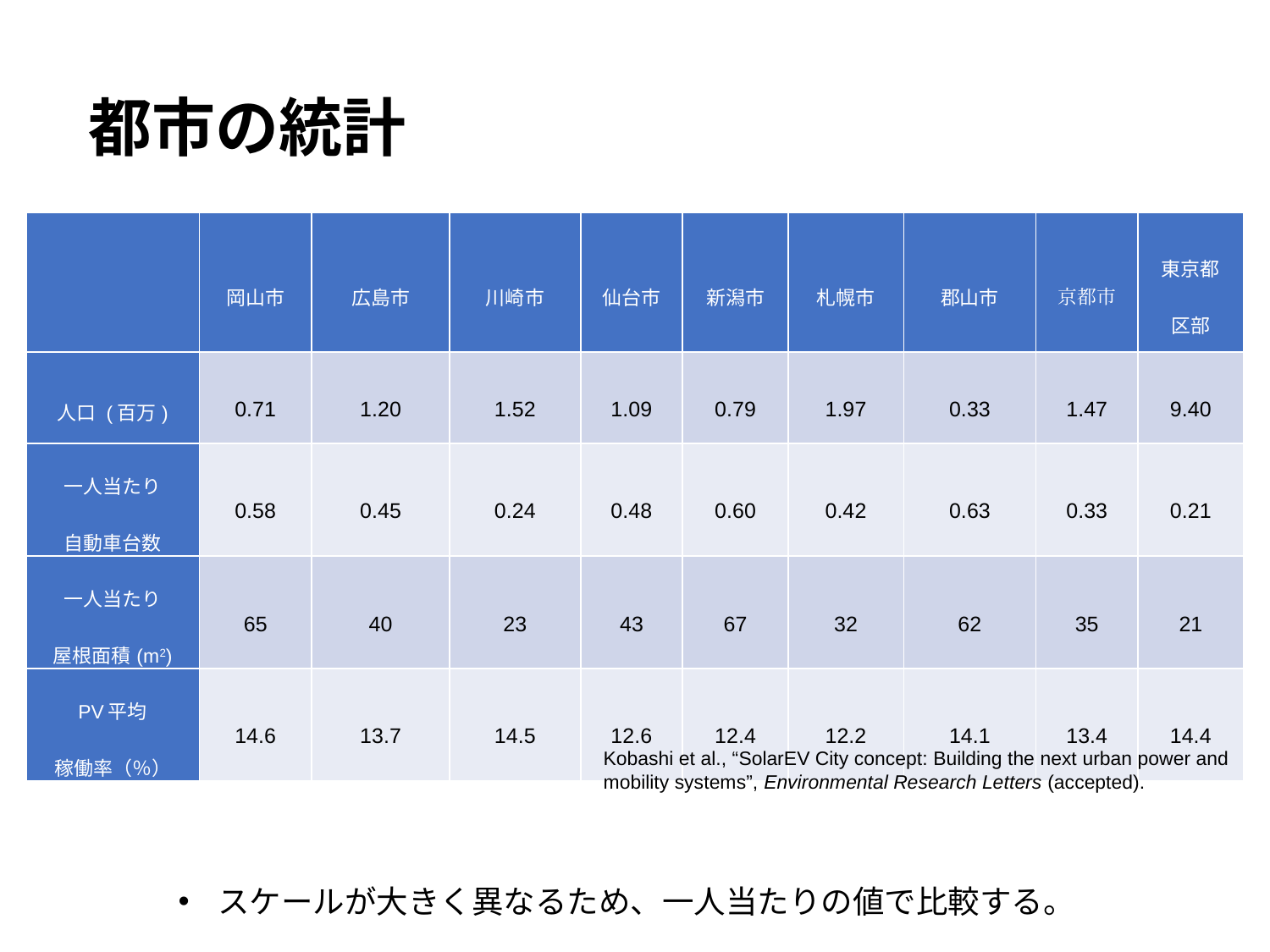

# 都市の統計
|  | 岡山市 | 広島市 | 川崎市 | 仙台市 | 新潟市 | 札幌市 | 郡山市 | 京都市 | 東京都 区部 |
| --- | --- | --- | --- | --- | --- | --- | --- | --- | --- |
| 人口 (百万) | 0.71 | 1.20 | 1.52 | 1.09 | 0.79 | 1.97 | 0.33 | 1.47 | 9.40 |
| 一人当たり 自動車台数 | 0.58 | 0.45 | 0.24 | 0.48 | 0.60 | 0.42 | 0.63 | 0.33 | 0.21 |
| 一人当たり 屋根面積(m2) | 65 | 40 | 23 | 43 | 67 | 32 | 62 | 35 | 21 |
| PV平均 稼働率（％） | 14.6 | 13.7 | 14.5 | 12.6 | 12.4 | 12.2 | 14.1 | 13.4 | 14.4 |
Kobashi et al., “SolarEV City concept: Building the next urban power and mobility systems”, Environmental Research Letters (accepted).
スケールが大きく異なるため、一人当たりの値で比較する。